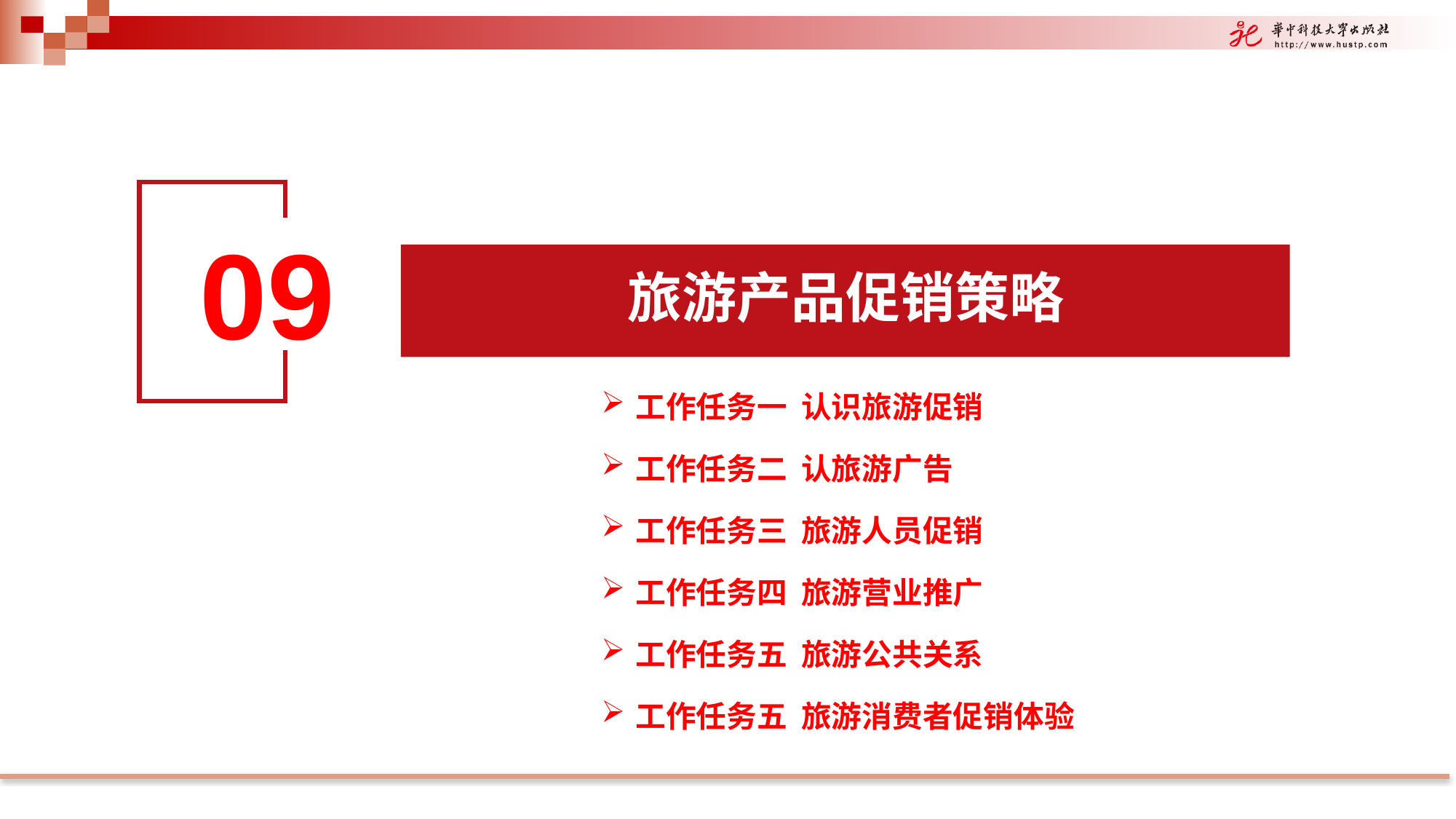

09

旅游产品促销策略

工作任务一  认识旅游促销
工作任务二  认旅游广告
工作任务三  旅游人员促销
工作任务四  旅游营业推广
工作任务五  旅游公共关系
工作任务五  旅游消费者促销体验